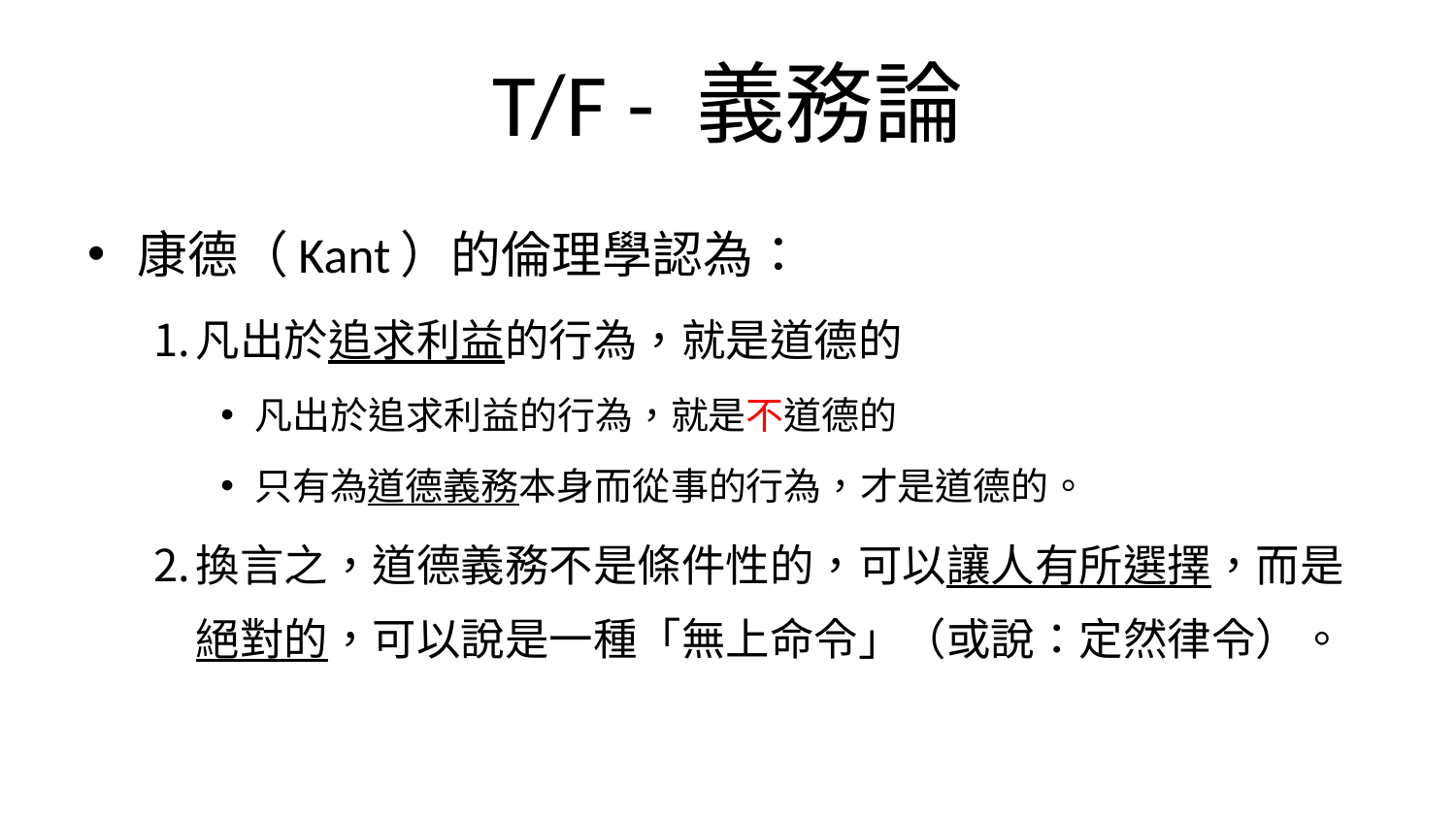

# T/F - 義務論
康德（Kant）的倫理學認為：
凡出於追求利益的行為，就是道德的
凡出於追求利益的行為，就是不道德的
只有為道德義務本身而從事的行為，才是道德的。
換言之，道德義務不是條件性的，可以讓人有所選擇，而是絕對的，可以說是一種「無上命令」（或說：定然律令）。